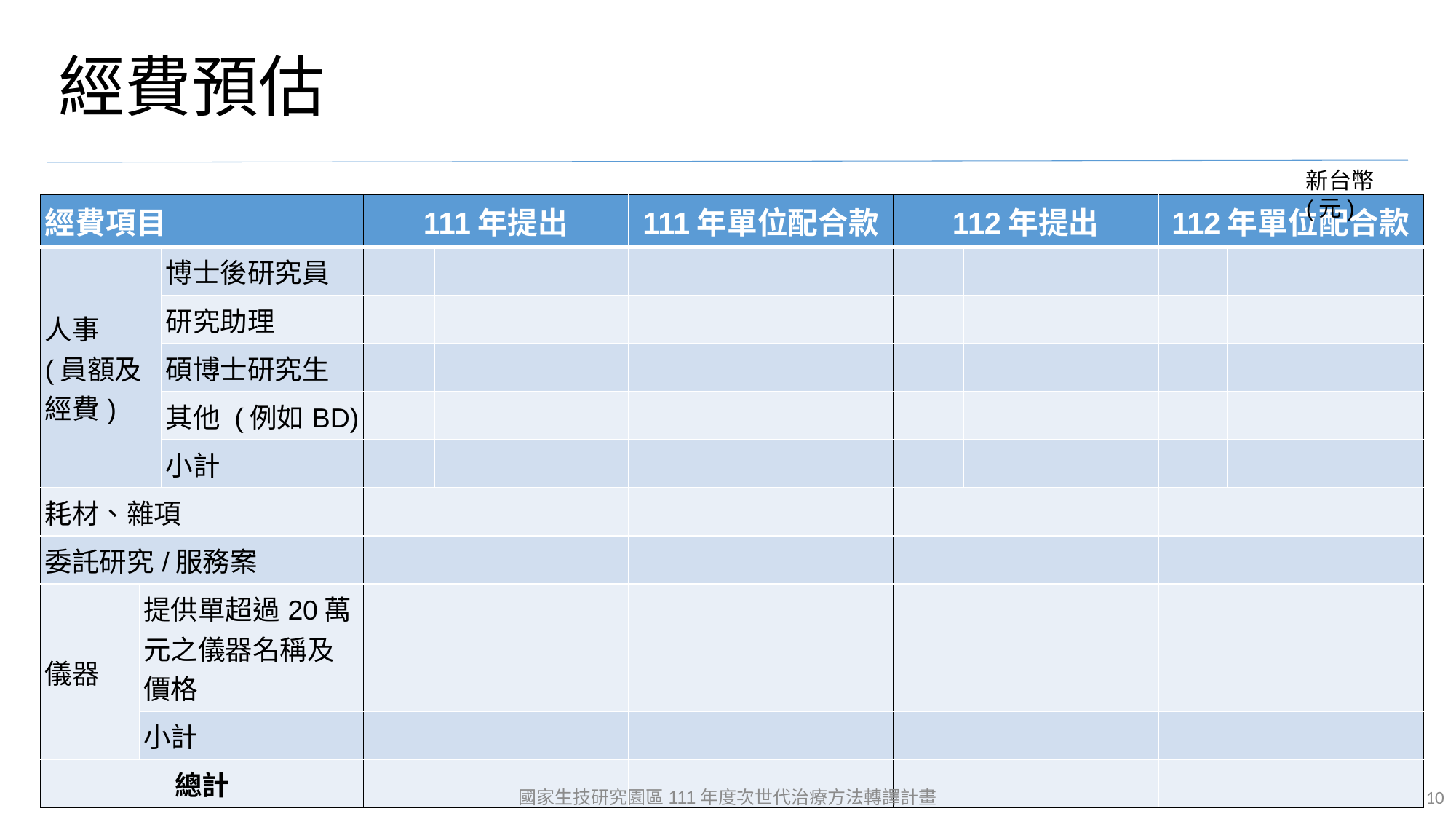

# 經費預估
新台幣 (元)
| 經費項目 |  |  | 111年提出 |  | 111年單位配合款 |  | 112年提出 |  | 112年單位配合款 |  |
| --- | --- | --- | --- | --- | --- | --- | --- | --- | --- | --- |
| 人事 (員額及經費) |  | 博士後研究員 |  |  |  |  |  |  |  |  |
|  |  | 研究助理 |  |  |  |  |  |  |  |  |
|  |  | 碩博士研究生 |  |  |  |  |  |  |  |  |
|  |  | 其他 (例如BD) |  |  |  |  |  |  |  |  |
|  |  | 小計 |  |  |  |  |  |  |  |  |
| 耗材、雜項 |  |  |  |  |  |  |  |  |  |  |
| 委託研究/服務案 |  |  |  |  |  |  |  |  |  |  |
| 儀器 | 提供單超過20萬元之儀器名稱及價格 |  |  |  |  |  |  |  |  |  |
|  | 小計 |  |  |  |  |  |  |  |  |  |
| 總計 |  |  |  |  |  |  |  |  |  |  |
國家生技研究園區111年度次世代治療方法轉譯計畫
10